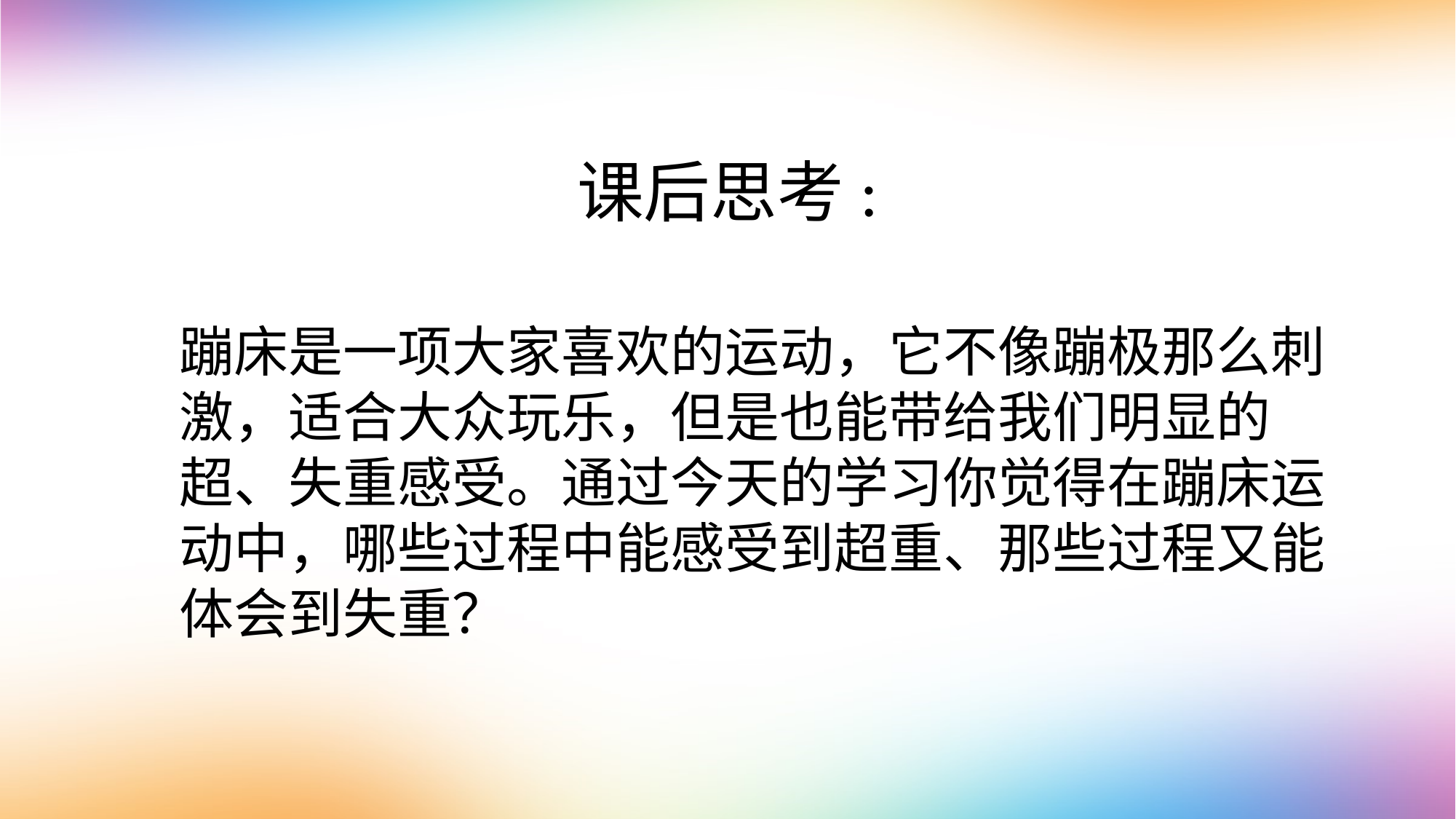

# 课后思考:
蹦床是一项大家喜欢的运动，它不像蹦极那么刺激，适合大众玩乐，但是也能带给我们明显的超、失重感受。通过今天的学习你觉得在蹦床运动中，哪些过程中能感受到超重、那些过程又能体会到失重？